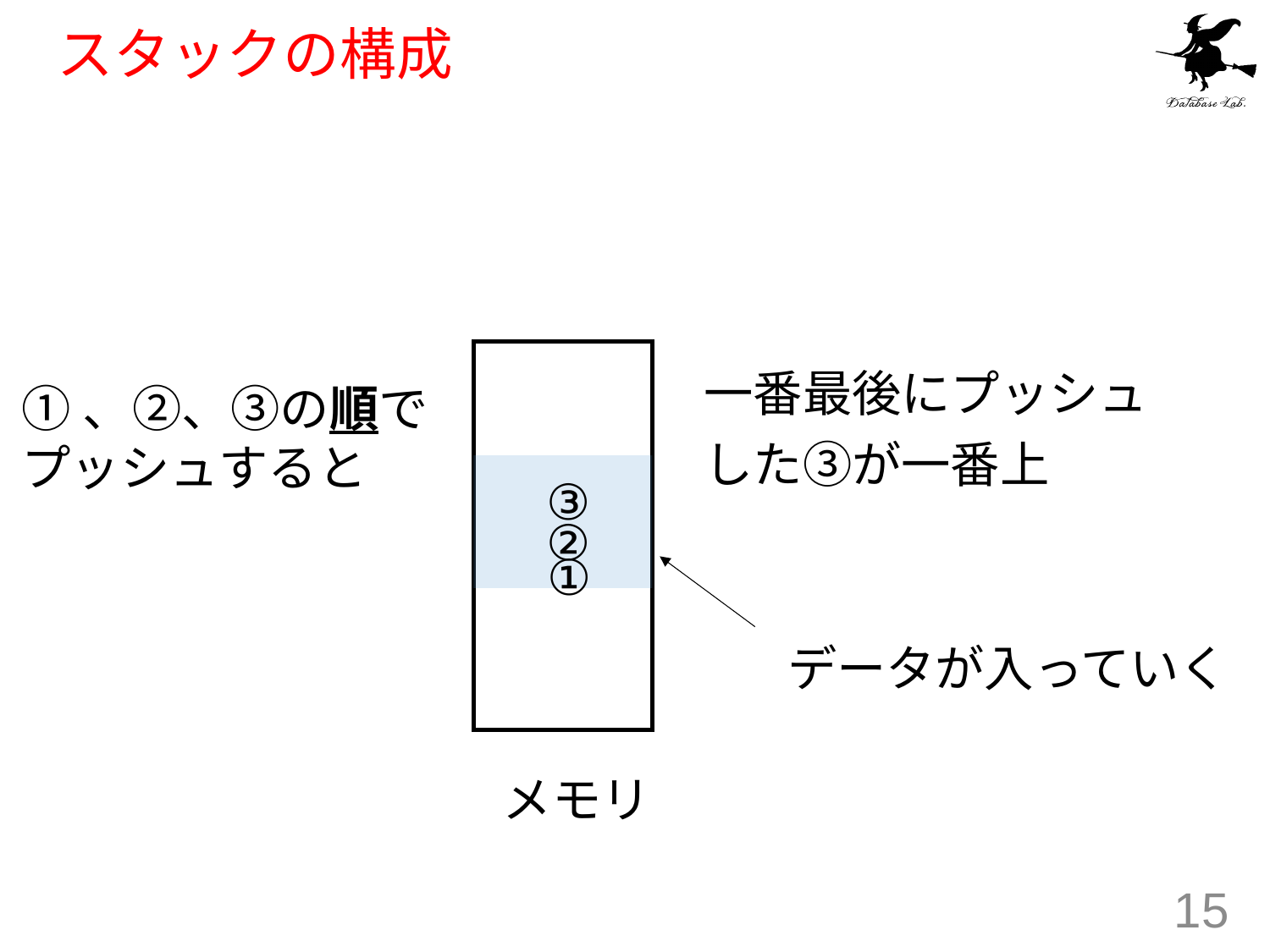

# スタックの構成

一番最後にプッシュ
した③が一番上
①、②、③の順で
プッシュすると

③
②
①
データが入っていく
メモリ
15